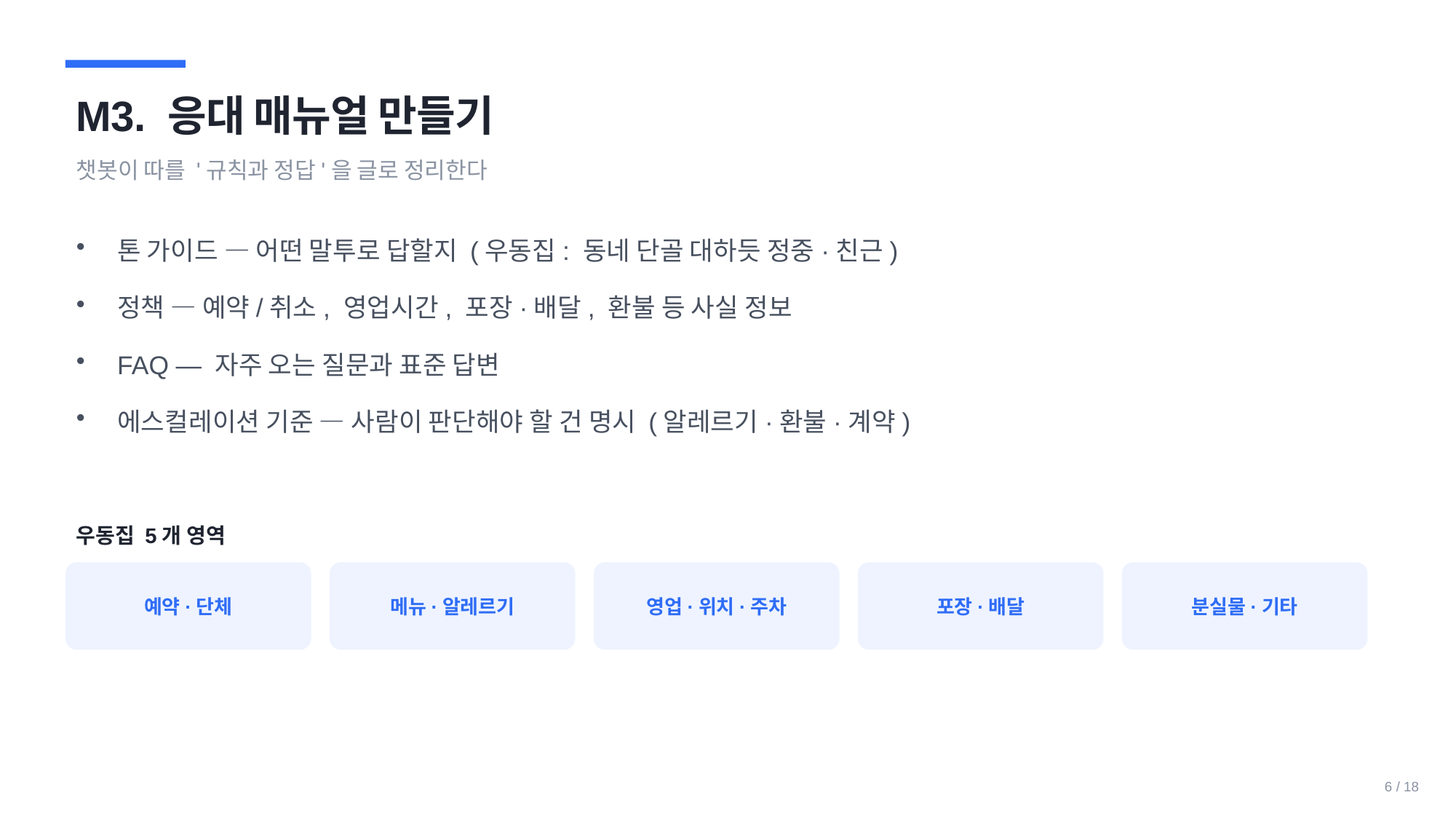

M3. 응대 매뉴얼 만들기
챗봇이 따를 '규칙과 정답'을 글로 정리한다
톤 가이드 — 어떤 말투로 답할지 (우동집: 동네 단골 대하듯 정중·친근)
정책 — 예약/취소, 영업시간, 포장·배달, 환불 등 사실 정보
FAQ — 자주 오는 질문과 표준 답변
에스컬레이션 기준 — 사람이 판단해야 할 건 명시 (알레르기·환불·계약)
우동집 5개 영역

예약·단체

메뉴·알레르기

영업·위치·주차

포장·배달

분실물·기타
6 / 18